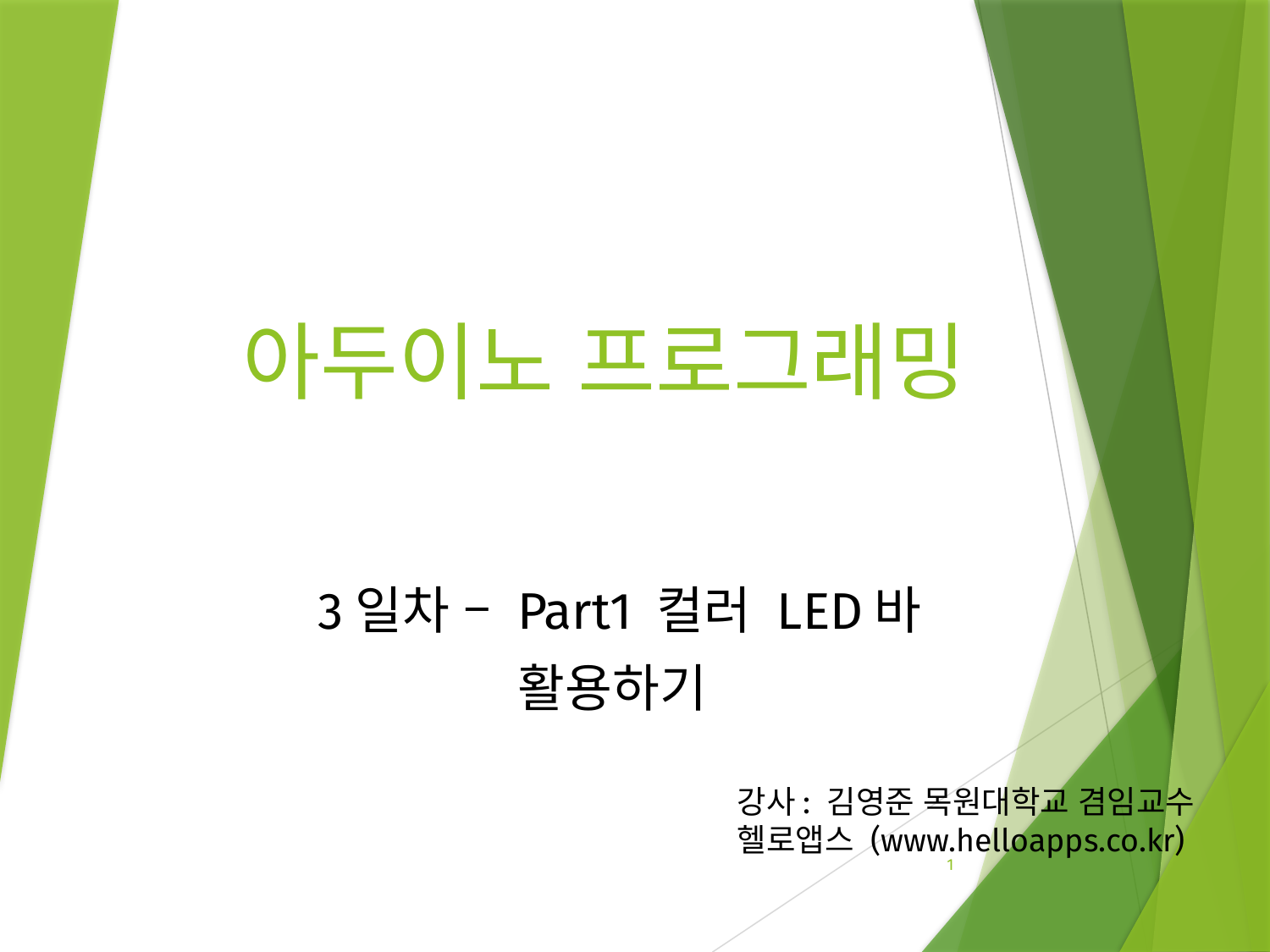

# 아두이노 프로그래밍
3일차 – Part1 컬러 LED바
활용하기
강사: 김영준 목원대학교 겸임교수
헬로앱스 (www.helloapps.co.kr)
1